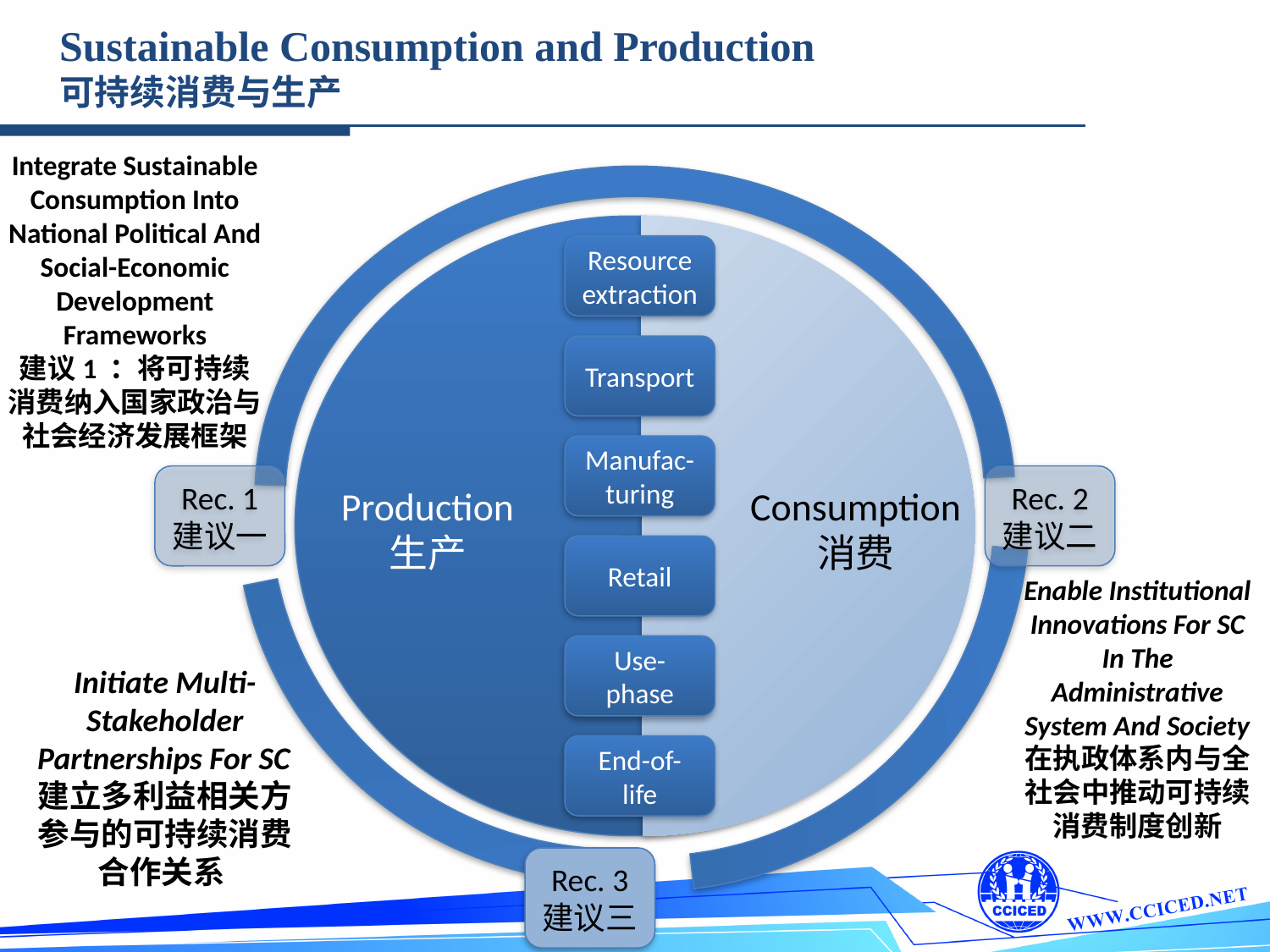

Sustainable Consumption and Production
可持续消费与生产

Integrate Sustainable Consumption Into National Political And Social-Economic Development Frameworks
建议1 ：将可持续消费纳入国家政治与社会经济发展框架

Resource extraction
TEXT
TEXT
TEXT
TEXT
Transport
Manufac-turing
Rec. 1
建议一
Rec. 2
建议二
Production
生产
Consumption
消费
Retail
Enable Institutional Innovations For SC In The Administrative System And Society
在执政体系内与全社会中推动可持续消费制度创新
Use-phase
Initiate Multi-Stakeholder Partnerships For SC建立多利益相关方参与的可持续消费合作关系
End-of-life
Rec. 3
建议三